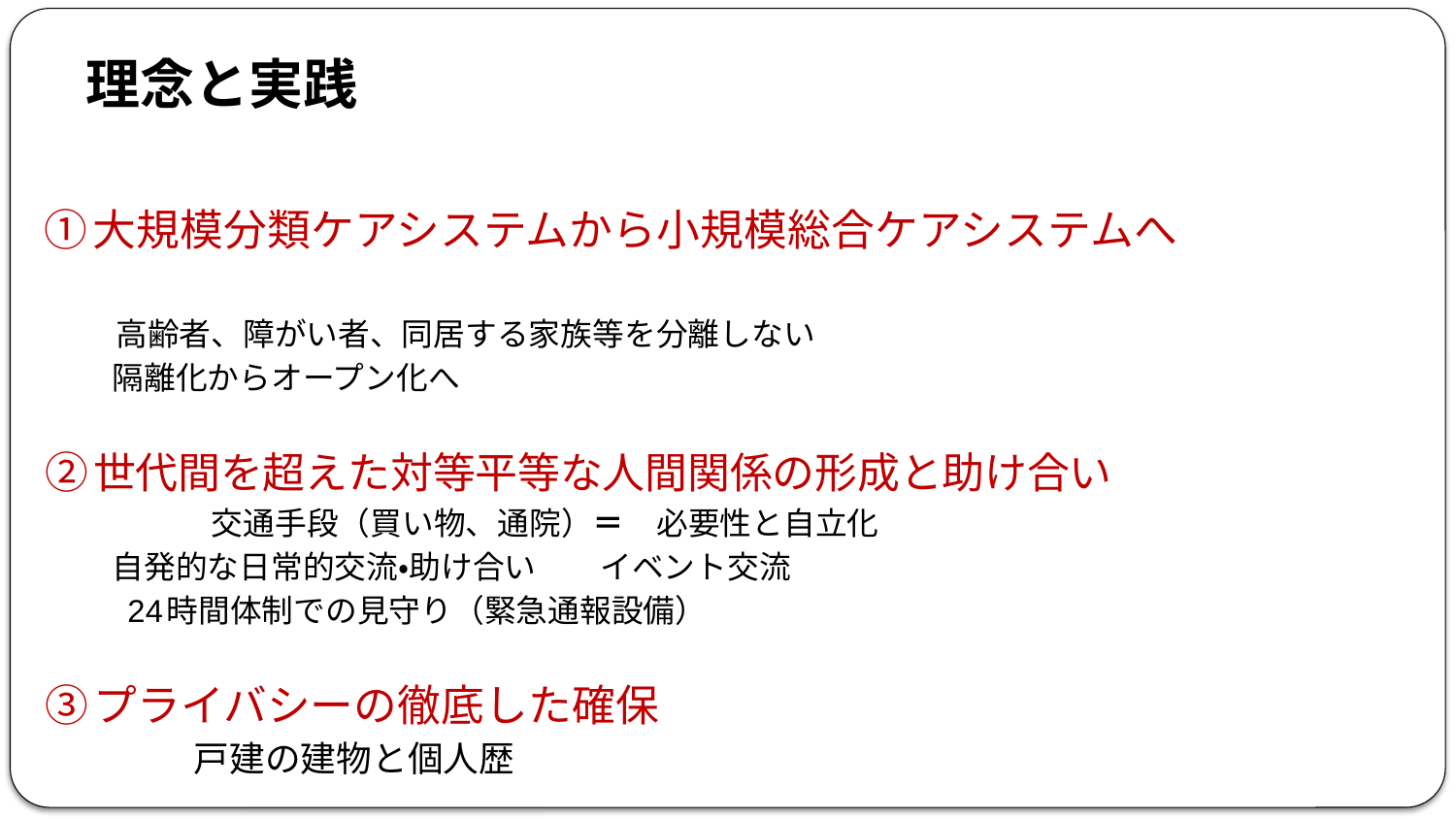

理念と実践

 ①大規模分類ケアシステムから小規模総合ケアシステムへ
              高齢者、障がい者、同居する家族等を分離しない
           隔離化からオープン化へ

   ②世代間を超えた対等平等な人間関係の形成と助け合い
　　　　　　　交通手段（買い物、通院）＝　必要性と自立化
           自発的な日常的交流・助け合い　　イベント交流
           24時間体制での見守り（緊急通報設備）

   ③プライバシーの徹底した確保
　　　　　　 戸建の建物と個人歴